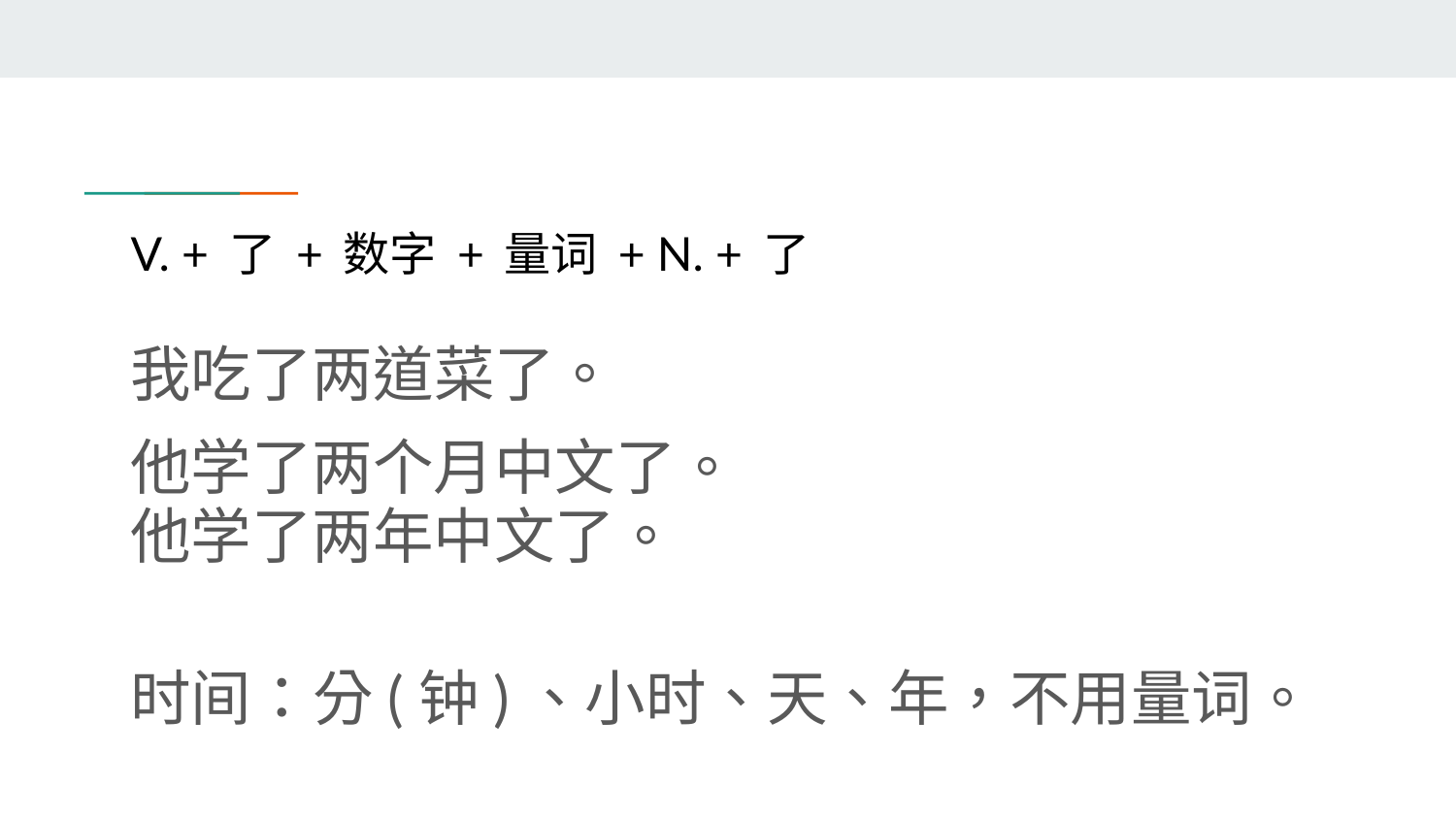

# V. + 了 + 数字 + 量词 + N. + 了
我吃了两道菜了。
他学了两个月中文了。
他学了两年中文了。
时间：分(钟)、小时、天、年，不用量词。